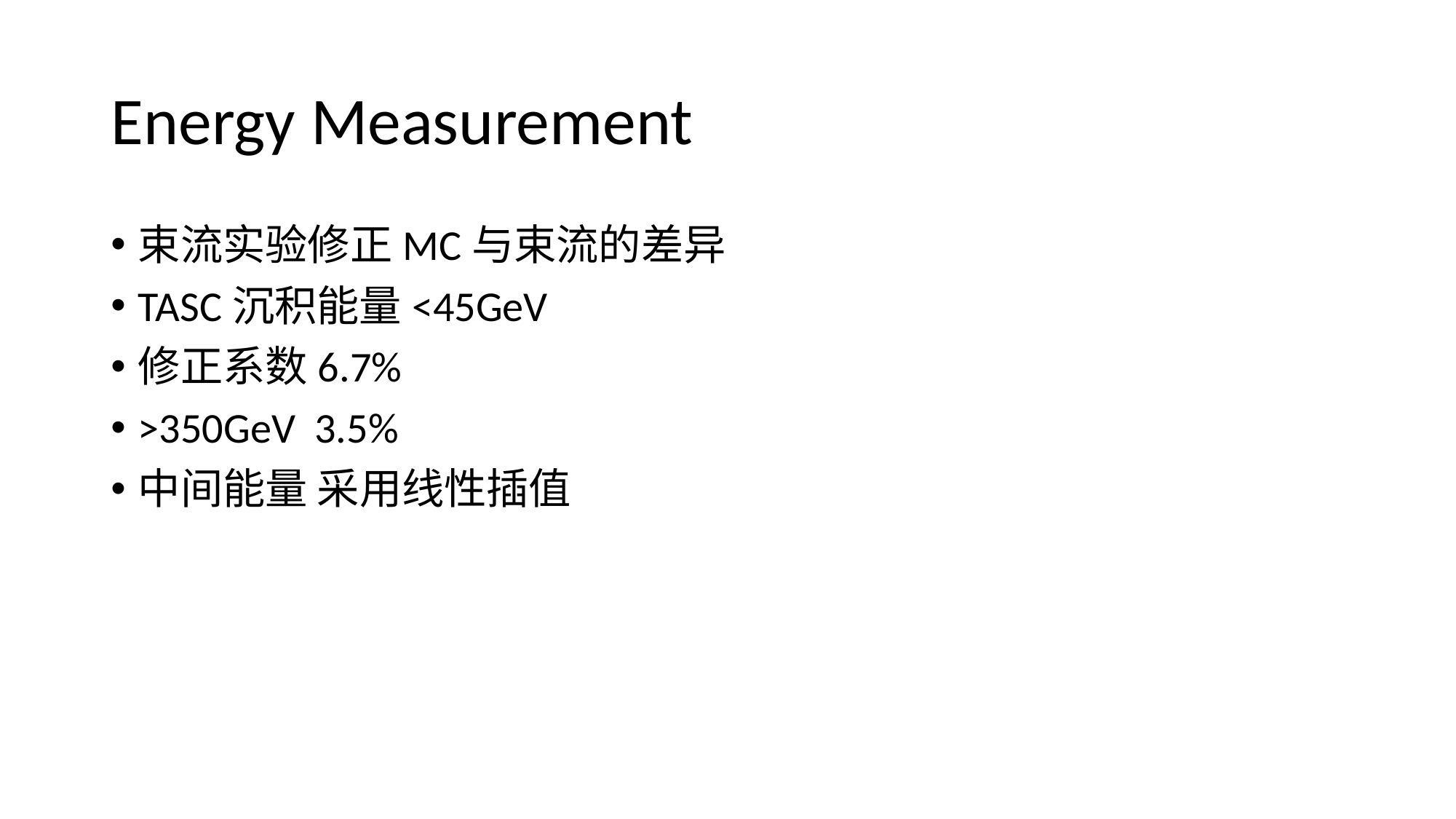

# Energy Measurement
束流实验修正MC与束流的差异
TASC沉积能量<45GeV
修正系数6.7%
>350GeV  3.5%
中间能量 采用线性插值